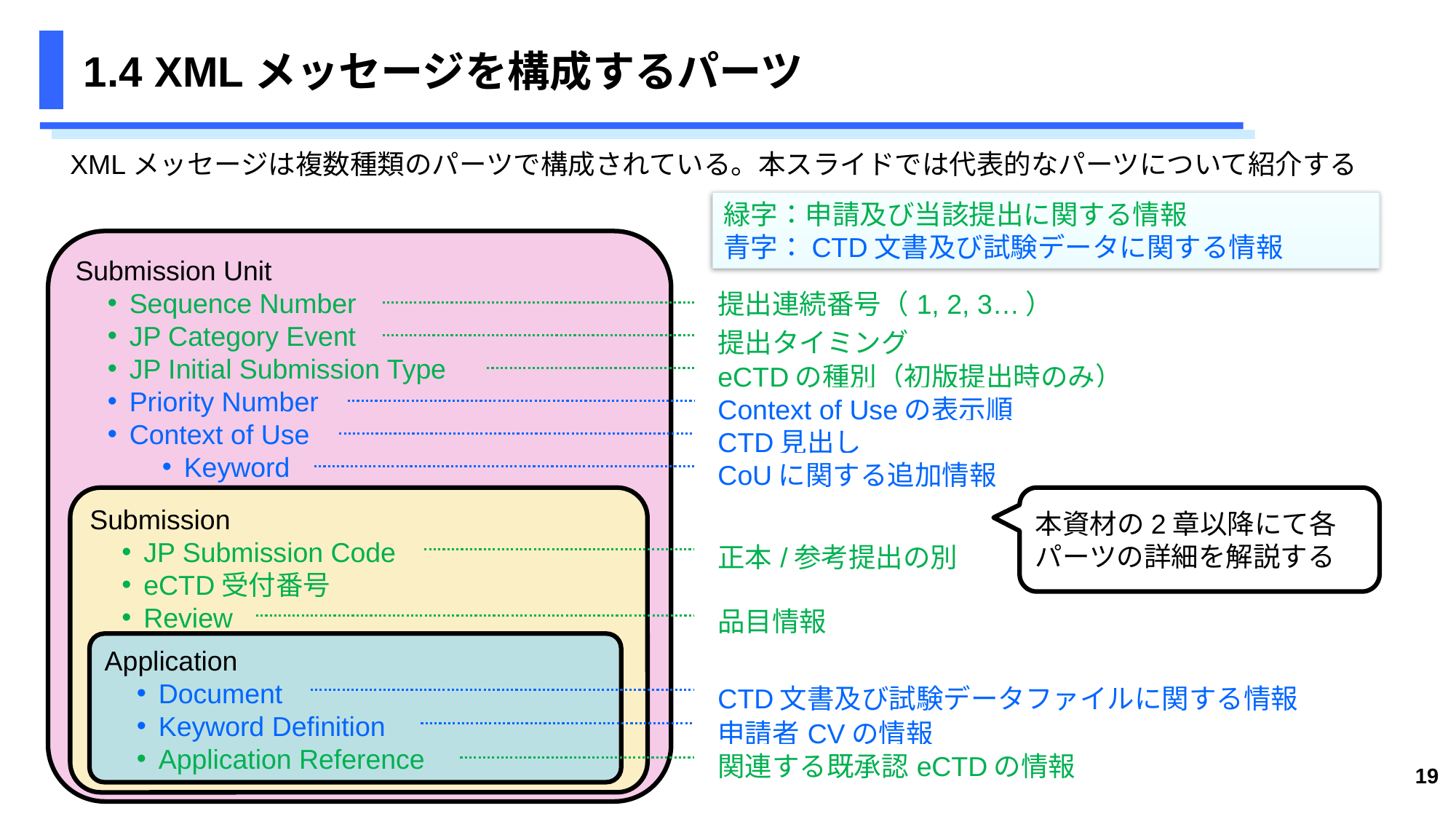

# 1.4 XMLメッセージを構成するパーツ
XMLメッセージは複数種類のパーツで構成されている。本スライドでは代表的なパーツについて紹介する
緑字：申請及び当該提出に関する情報
青字：CTD文書及び試験データに関する情報
Submission Unit
Sequence Number
JP Category Event
JP Initial Submission Type
Priority Number
Context of Use
Keyword
| 提出連続番号（1, 2, 3…） |
| --- |
| 提出タイミング |
| eCTDの種別（初版提出時のみ） |
| Context of Useの表示順 |
| CTD見出し |
| CoUに関する追加情報 |
| 正本/参考提出の別 |
| 品目情報 |
| CTD文書及び試験データファイルに関する情報 |
| 申請者CVの情報 |
| 関連する既承認eCTDの情報 |
Submission
JP Submission Code
eCTD受付番号
Review
本資材の2章以降にて各パーツの詳細を解説する
Application
Document
Keyword Definition
Application Reference
19